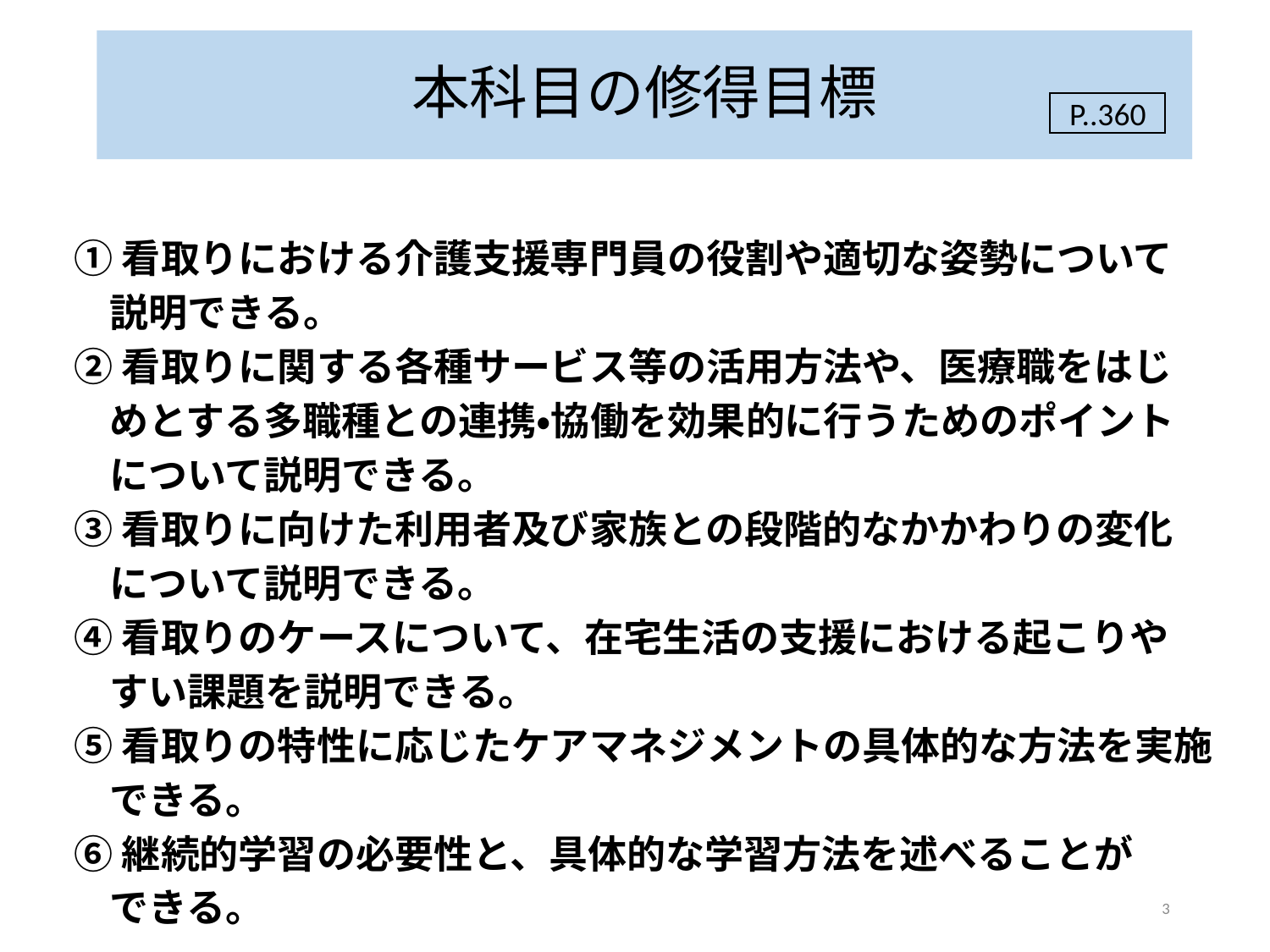

# 本科目の修得目標
P..360
①看取りにおける介護支援専門員の役割や適切な姿勢について
   説明できる。
②看取りに関する各種サービス等の活用方法や、医療職をはじ
   めとする多職種との連携・協働を効果的に行うためのポイント
   について説明できる。
③看取りに向けた利用者及び家族との段階的なかかわりの変化
   について説明できる。
④看取りのケースについて、在宅生活の支援における起こりや
   すい課題を説明できる。
⑤看取りの特性に応じたケアマネジメントの具体的な方法を実施
   できる。
⑥継続的学習の必要性と、具体的な学習方法を述べることが
   できる。
3